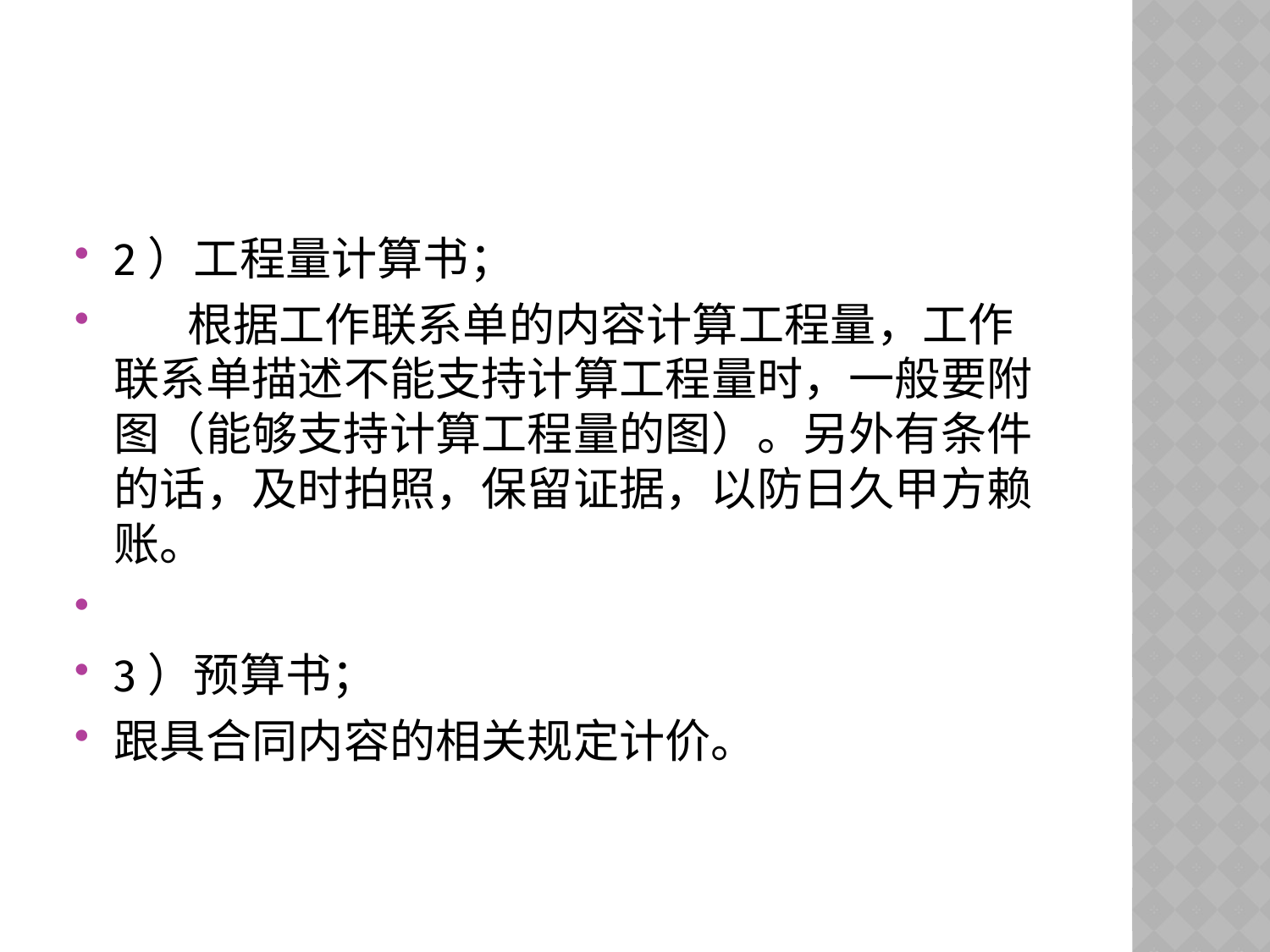

#
2）工程量计算书；
      根据工作联系单的内容计算工程量，工作联系单描述不能支持计算工程量时，一般要附图（能够支持计算工程量的图）。另外有条件的话，及时拍照，保留证据，以防日久甲方赖账。

3）预算书；
跟具合同内容的相关规定计价。